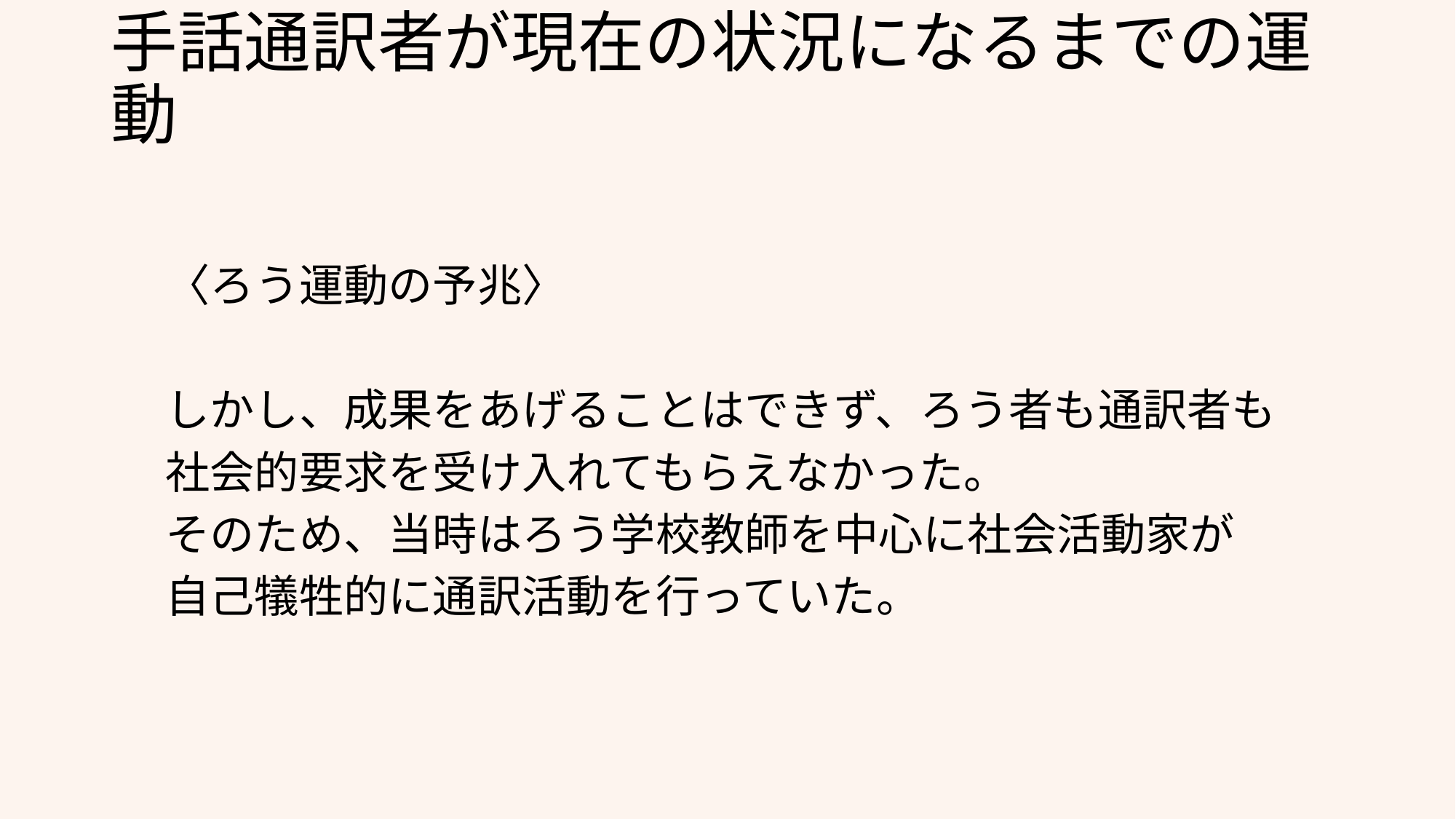

# 手話通訳者が現在の状況になるまでの運動
〈ろう運動の予兆〉

しかし、成果をあげることはできず、ろう者も通訳者も
社会的要求を受け入れてもらえなかった。
そのため、当時はろう学校教師を中心に社会活動家が
自己犠牲的に通訳活動を行っていた。